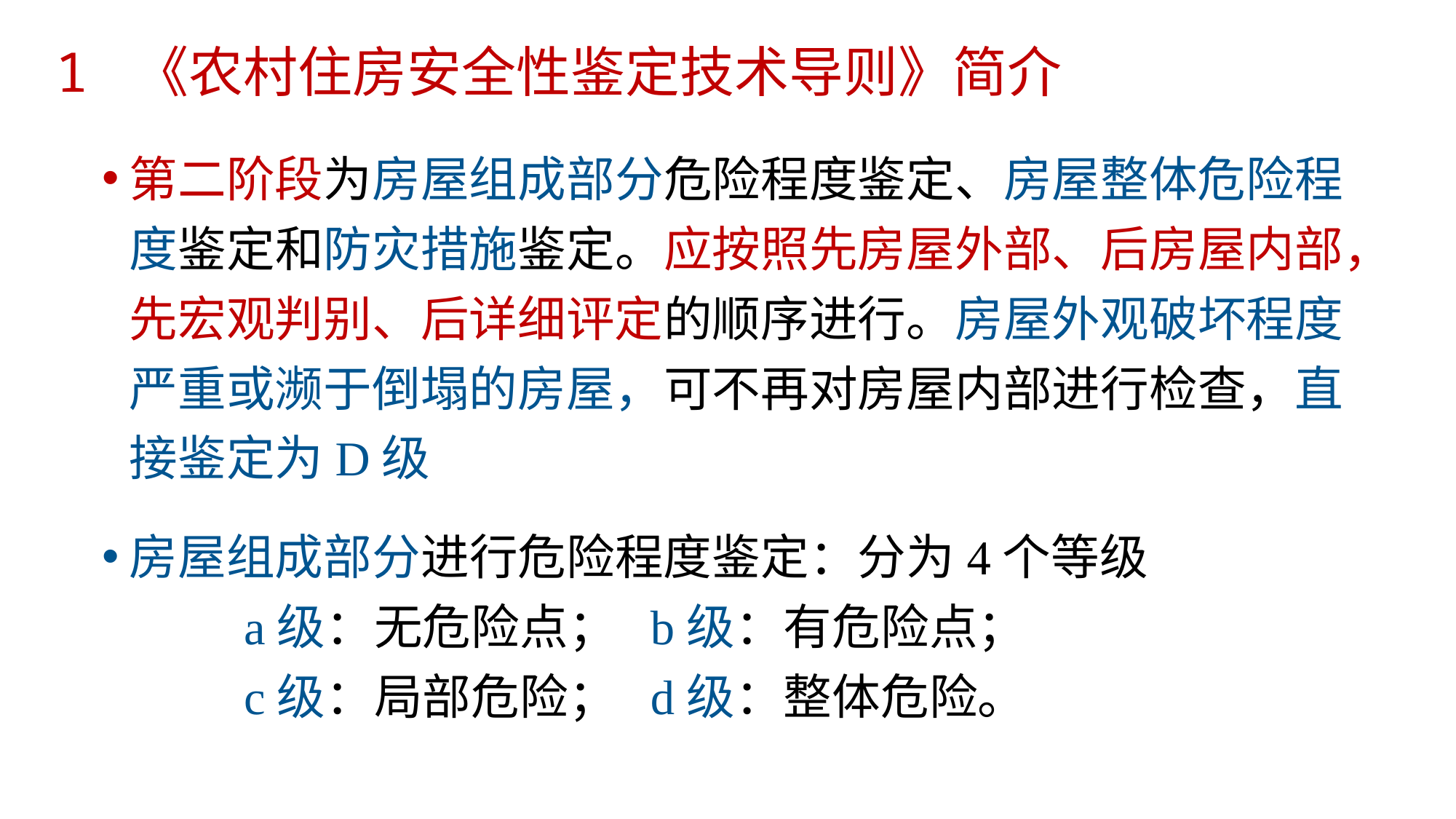

# 1 《农村住房安全性鉴定技术导则》简介
第二阶段为房屋组成部分危险程度鉴定、房屋整体危险程度鉴定和防灾措施鉴定。应按照先房屋外部、后房屋内部，先宏观判别、后详细评定的顺序进行。房屋外观破坏程度严重或濒于倒塌的房屋，可不再对房屋内部进行检查，直接鉴定为D级
房屋组成部分进行危险程度鉴定：分为4个等级
a级：无危险点；  b级：有危险点；
c级：局部危险；  d级：整体危险。
8